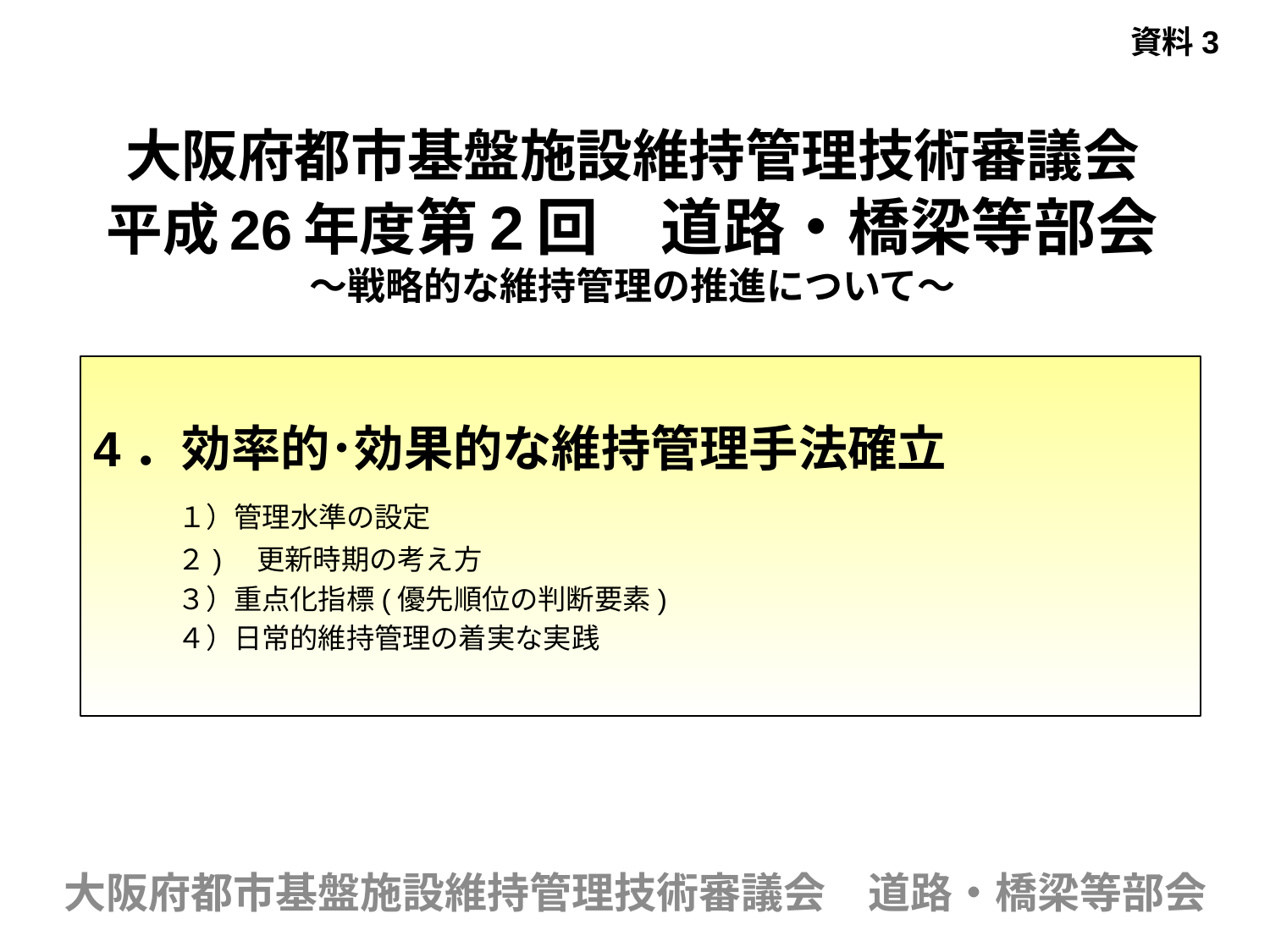

資料3
# 大阪府都市基盤施設維持管理技術審議会 平成26年度第2回　道路・橋梁等部会 ～戦略的な維持管理の推進について～
4．効率的･効果的な維持管理手法確立
　　１）管理水準の設定
　　　２)　更新時期の考え方
　　　３）重点化指標(優先順位の判断要素)
　　　４）日常的維持管理の着実な実践
大阪府都市基盤施設維持管理技術審議会　道路・橋梁等部会